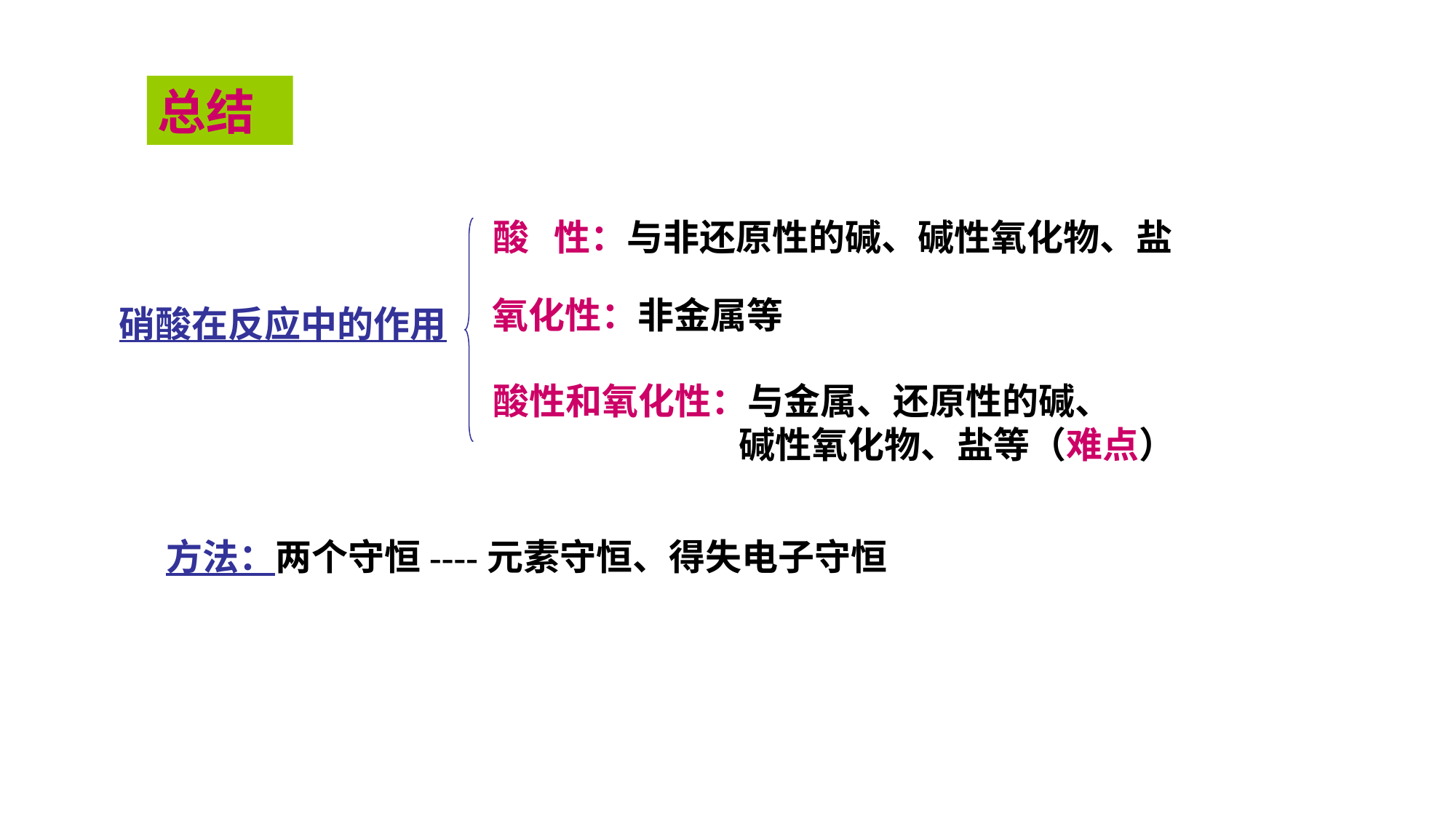

总结
酸   性：与非还原性的碱、碱性氧化物、盐

 氧化性：非金属等
硝酸在反应中的作用
酸性和氧化性：与金属、还原性的碱、
                             碱性氧化物、盐等（难点）
方法：两个守恒----元素守恒、得失电子守恒